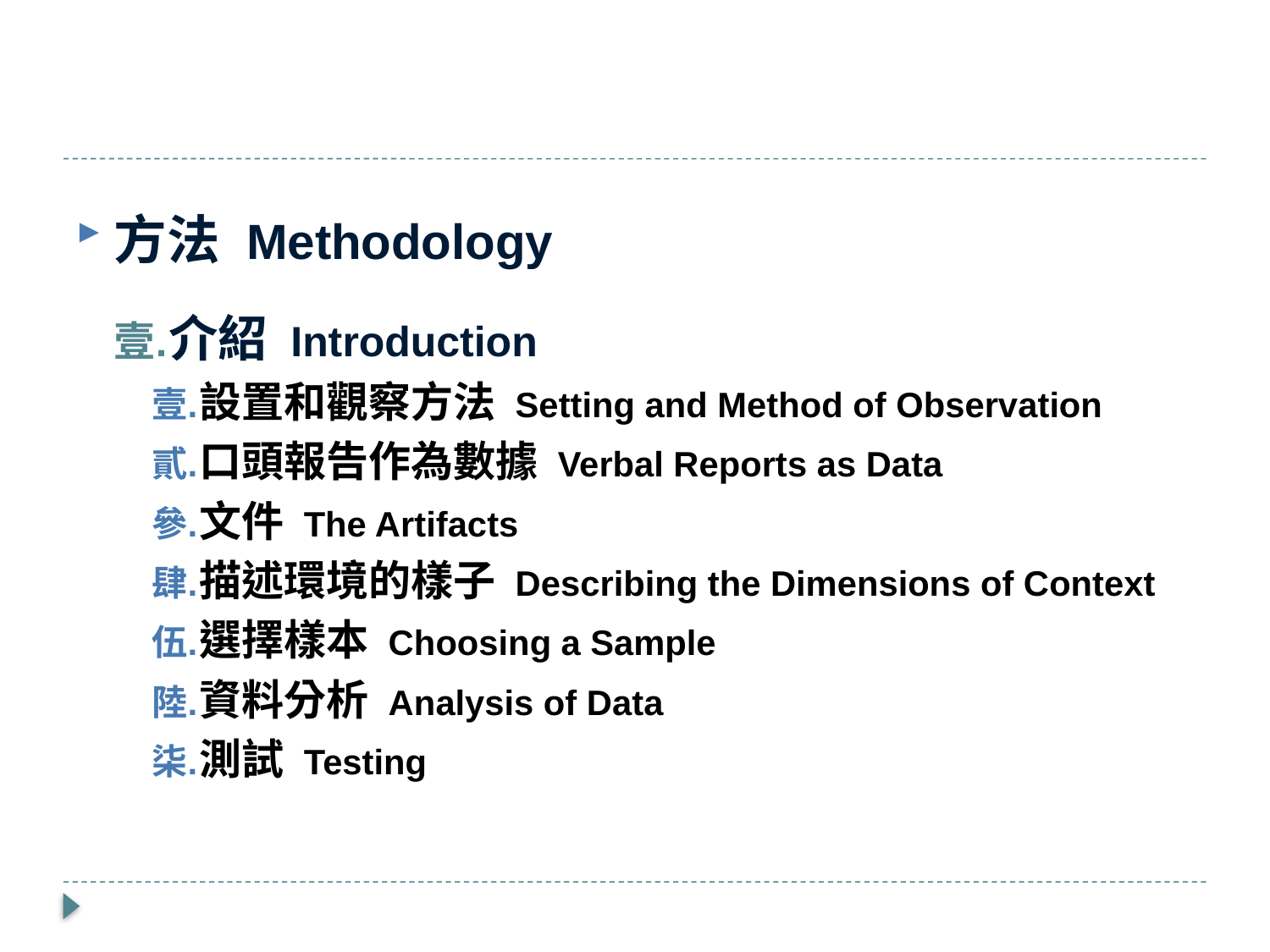

方法 Methodology

介紹 Introduction
設置和觀察方法 Setting and Method of Observation
口頭報告作為數據 Verbal Reports as Data
文件 The Artifacts
描述環境的樣子 Describing the Dimensions of Context
選擇樣本 Choosing a Sample
資料分析 Analysis of Data
測試 Testing